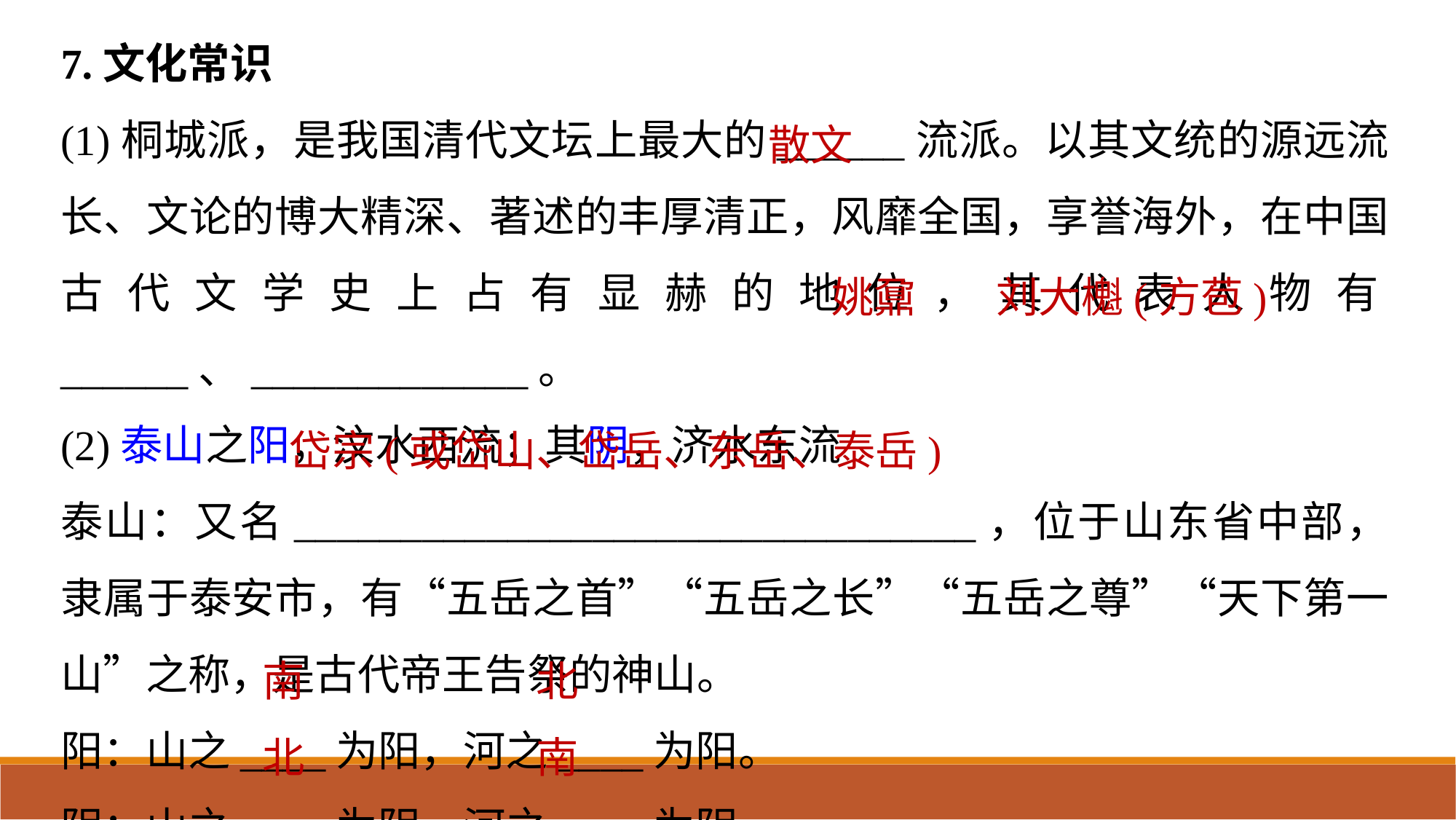

7.文化常识
(1)桐城派，是我国清代文坛上最大的______流派。以其文统的源远流长、文论的博大精深、著述的丰厚清正，风靡全国，享誉海外，在中国古代文学史上占有显赫的地位，其代表人物有______、_____________。
(2)泰山之阳，汶水西流；其阴，济水东流
泰山：又名________________________________，位于山东省中部，隶属于泰安市，有“五岳之首”“五岳之长”“五岳之尊”“天下第一山”之称，是古代帝王告祭的神山。
阳：山之____为阳，河之____为阳。
阴：山之____为阴，河之____为阴。
散文
姚鼐　    刘大櫆(方苞)
岱宗(或岱山、岱岳、东岳、泰岳)
南　                    北
北　                    南